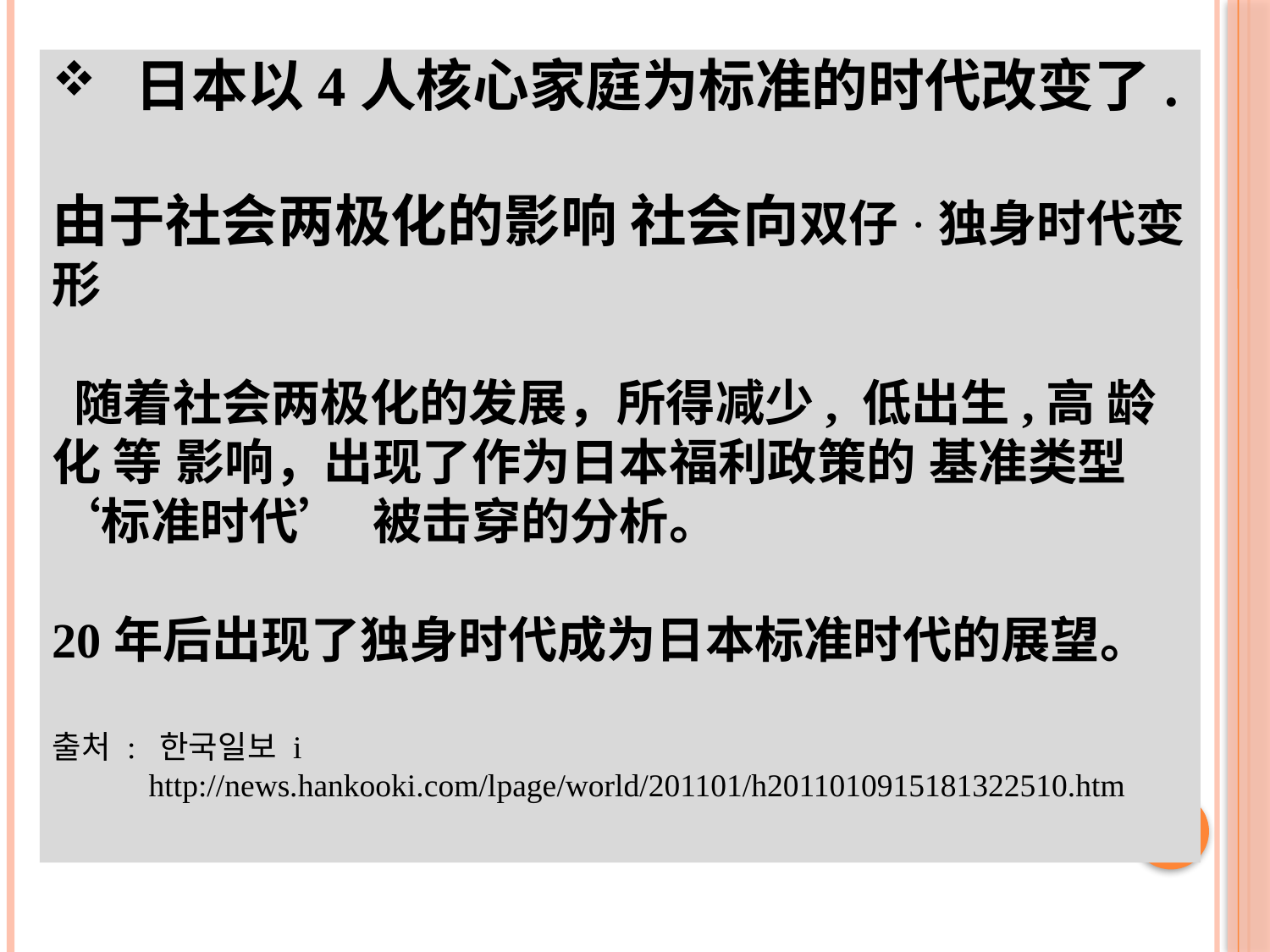

日本以4人核心家庭为标准的时代改变了.
由于社会两极化的影响 社会向双仔·独身时代变形
  随着社会两极化的发展，所得减少, 低出生,高 龄化 等 影响，出现了作为日本福利政策的 基准类型‘标准时代’  被击穿的分析。

20年后出现了独身时代成为日本标准时代的展望。

출처 :  한국일보 i
            http://news.hankooki.com/lpage/world/201101/h2011010915181322510.htm